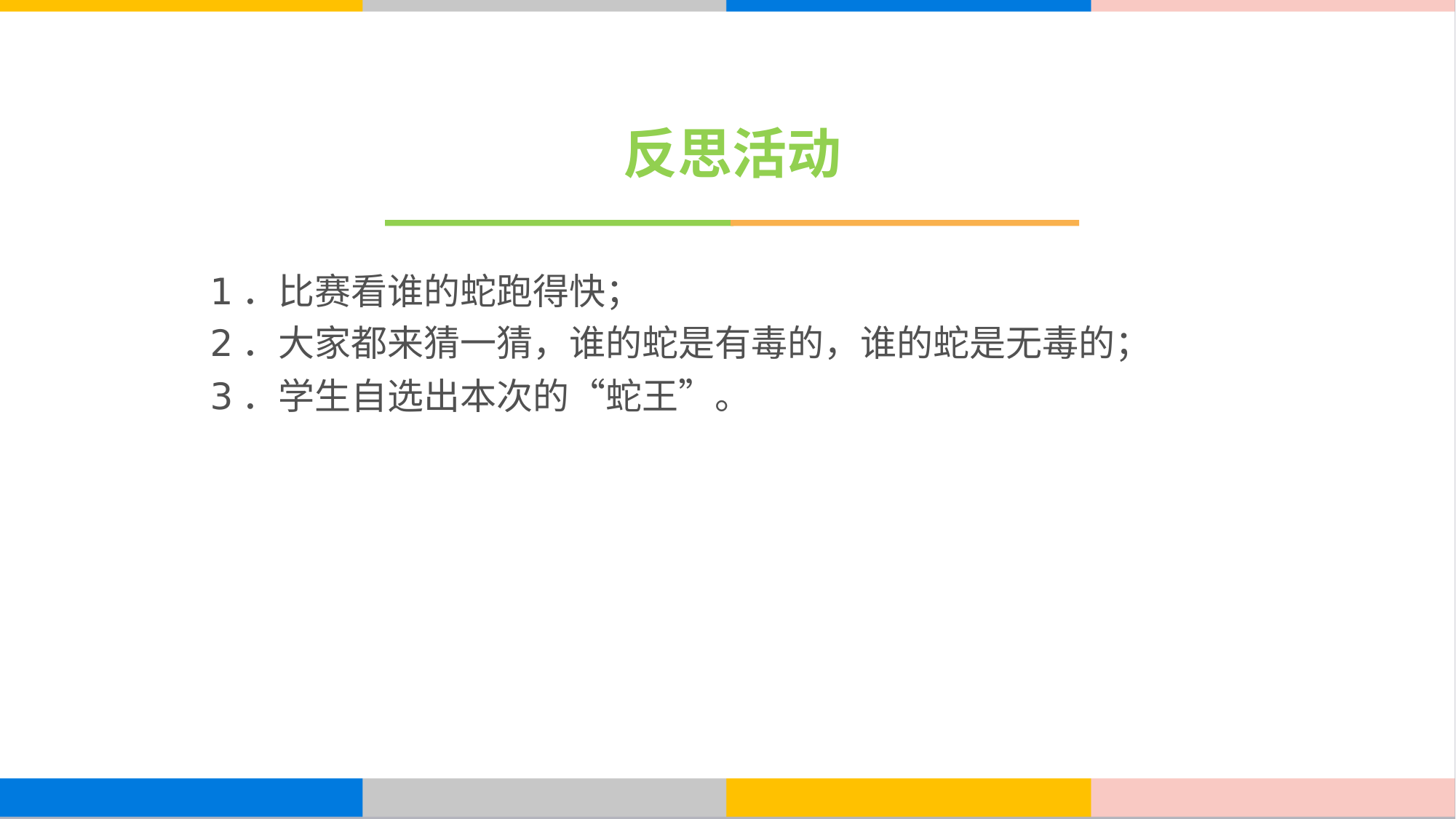

# 反思活动
1．比赛看谁的蛇跑得快；
2．大家都来猜一猜，谁的蛇是有毒的，谁的蛇是无毒的；
3．学生自选出本次的“蛇王”。